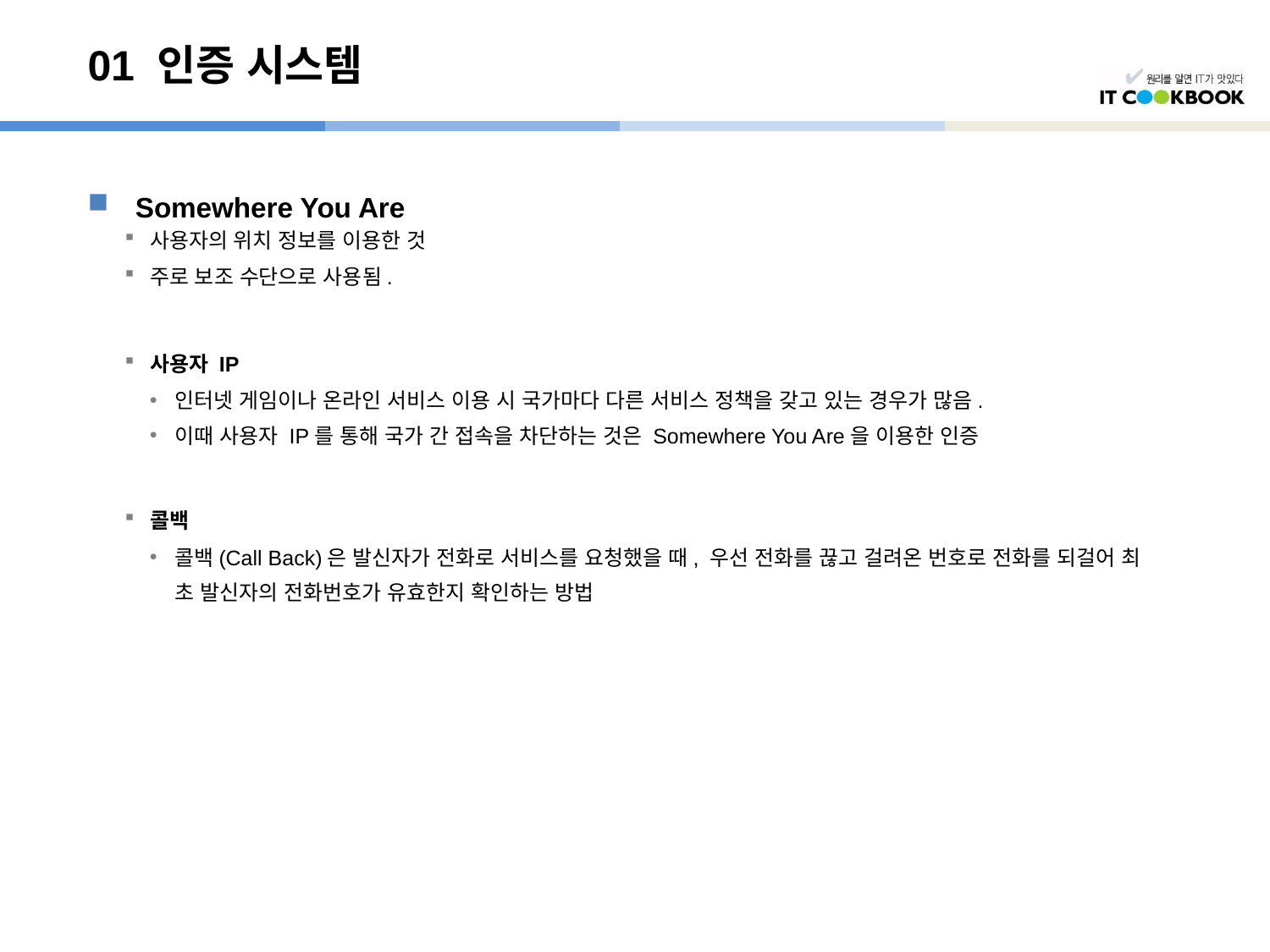

# 01 인증 시스템
Somewhere You Are
사용자의 위치 정보를 이용한 것
주로 보조 수단으로 사용됨.

사용자 IP
인터넷 게임이나 온라인 서비스 이용 시 국가마다 다른 서비스 정책을 갖고 있는 경우가 많음.
이때 사용자 IP를 통해 국가 간 접속을 차단하는 것은 Somewhere You Are을 이용한 인증

콜백
콜백(Call Back)은 발신자가 전화로 서비스를 요청했을 때, 우선 전화를 끊고 걸려온 번호로 전화를 되걸어 최
	초 발신자의 전화번호가 유효한지 확인하는 방법